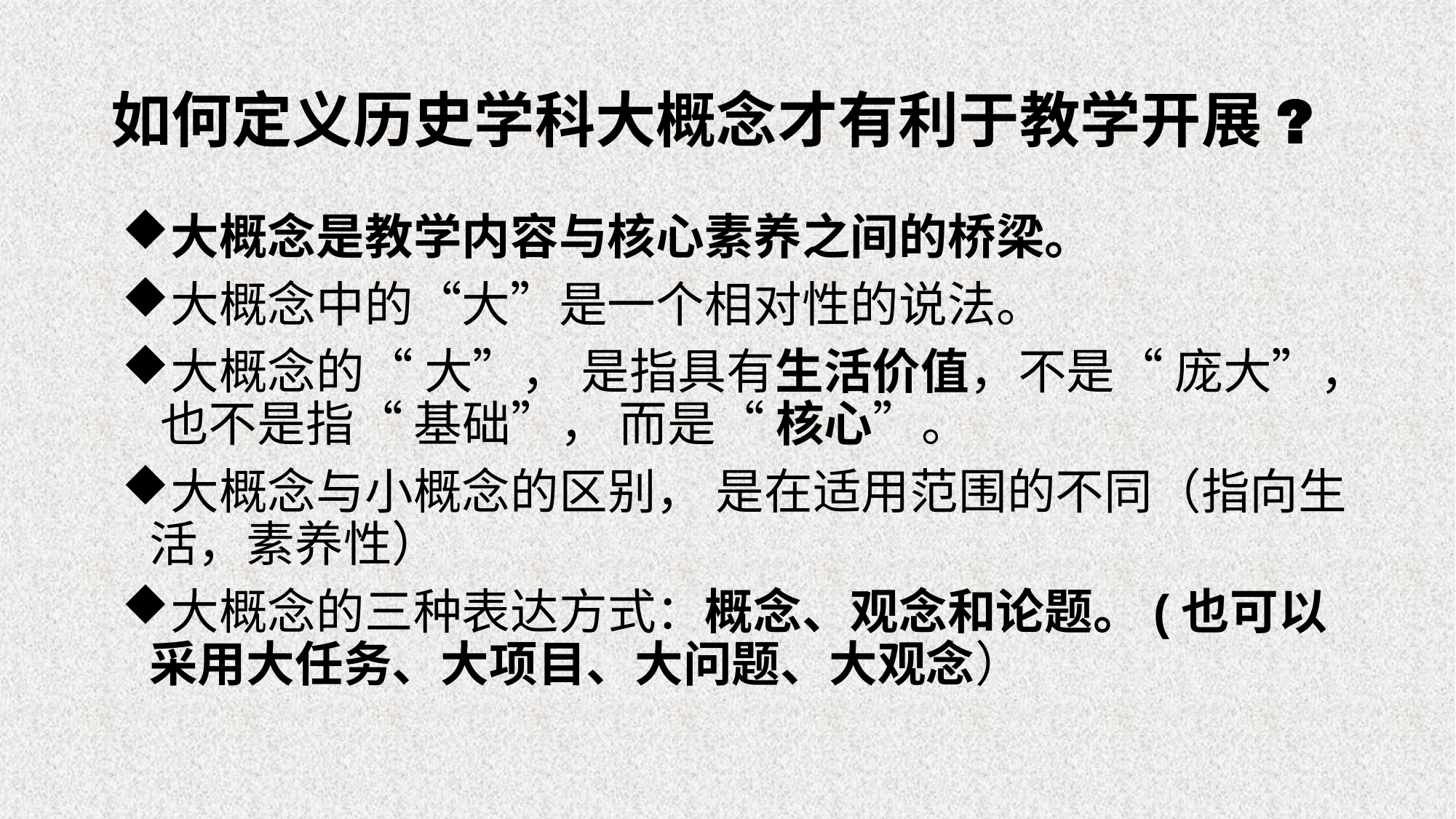

# 如何定义历史学科大概念才有利于教学开展?
大概念是教学内容与核心素养之间的桥梁。
大概念中的“大”是一个相对性的说法。
大概念的“ 大”， 是指具有生活价值，不是“ 庞大”， 也不是指“ 基础”， 而是“ 核心”。
大概念与小概念的区别， 是在适用范围的不同（指向生活，素养性）
大概念的三种表达方式：概念、观念和论题。(也可以采用大任务、大项目、大问题、大观念）